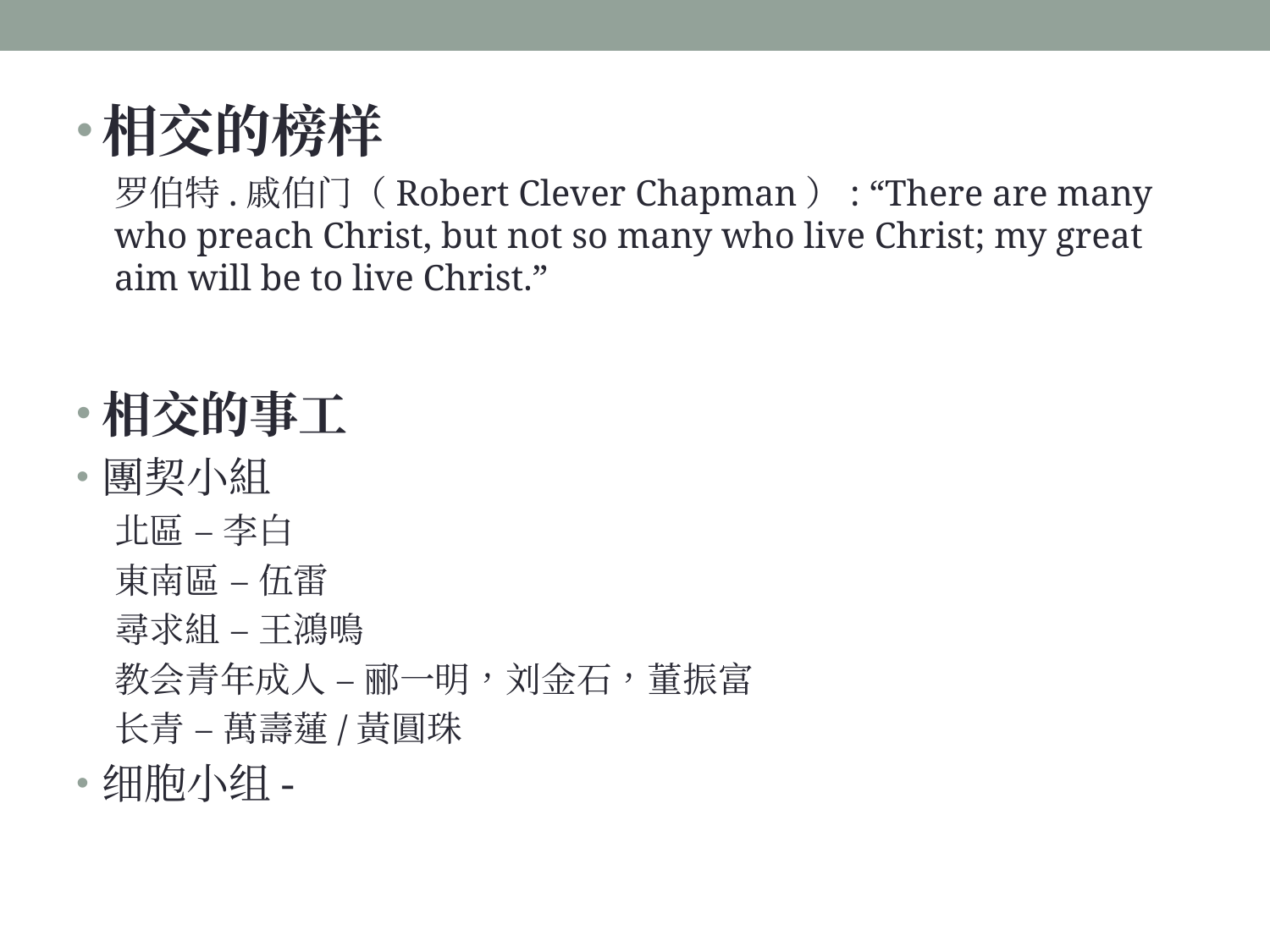

相交的榜样
罗伯特.戚伯门（Robert Clever Chapman）: “There are many who preach Christ, but not so many who live Christ; my great aim will be to live Christ.”

相交的事工
團契小組
北區 – 李白
東南區 – 伍雷
尋求組 – 王鴻鳴
教会青年成人 – 郦一明，刘金石，董振富
长青 – 萬壽蓮/黃圓珠
细胞小组-